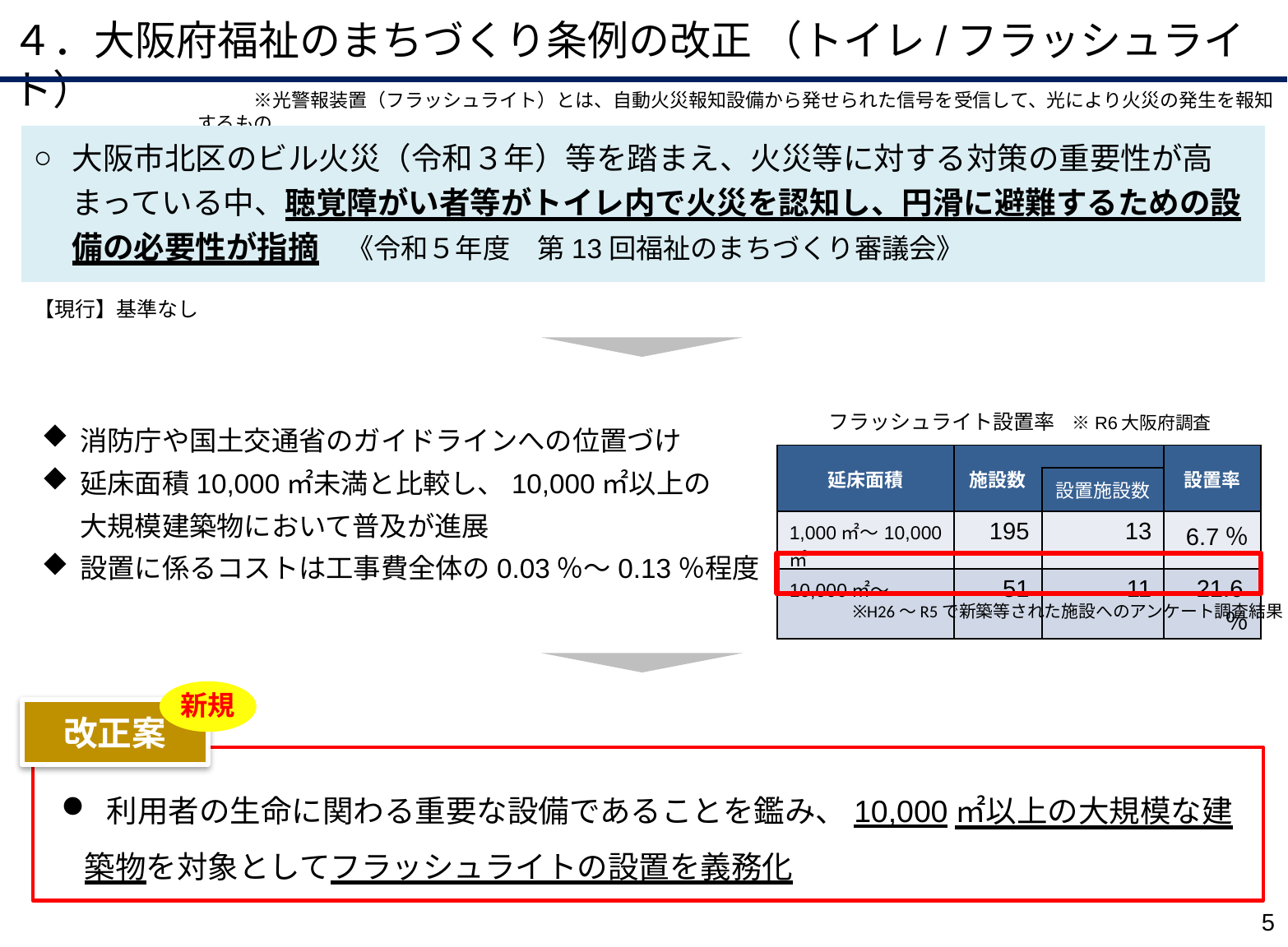

４．大阪府福祉のまちづくり条例の改正 （トイレ/フラッシュライト）
　　　※光警報装置（フラッシュライト）とは、自動火災報知設備から発せられた信号を受信して、光により火災の発生を報知するもの
大阪市北区のビル火災（令和３年）等を踏まえ、火災等に対する対策の重要性が高まっている中、聴覚障がい者等がトイレ内で火災を認知し、円滑に避難するための設備の必要性が指摘　《令和５年度　第13回福祉のまちづくり審議会》
【現行】基準なし

フラッシュライト設置率　※R6大阪府調査
消防庁や国土交通省のガイドラインへの位置づけ
延床面積10,000㎡未満と比較し、10,000㎡以上の
大規模建築物において普及が進展
設置に係るコストは工事費全体の0.03％～0.13％程度
| 延床面積 | 施設数 |  | 設置率 |
| --- | --- | --- | --- |
|  |  | 設置施設数 |  |
| 1,000㎡～10,000㎡ | 195 | 13 | 6.7％ |
| 10,000㎡～ | 51 | 11 | 21.6％ |

※H26～R5で新築等された施設へのアンケート調査結果

新規
改正案

 利用者の生命に関わる重要な設備であることを鑑み、10,000㎡以上の大規模な建築物を対象としてフラッシュライトの設置を義務化
5